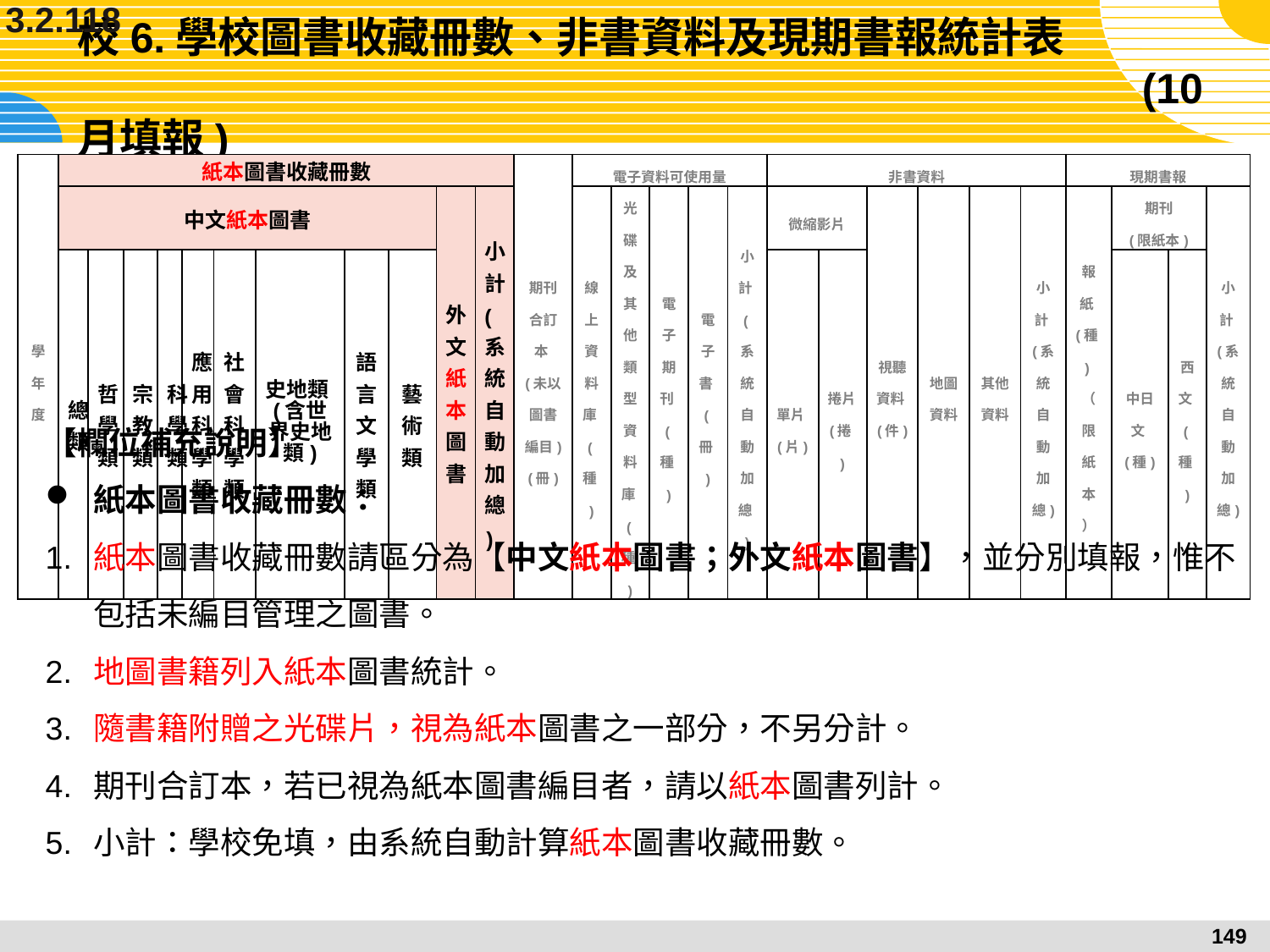

3.2.118
# 校6.學校圖書收藏冊數、非書資料及現期書報統計表                                							    (10月填報)
| 學年度 | 紙本圖書收藏冊數 |  |  |  |  |  |  |  |  |  |  | 期刊合訂本(未以圖書編目)(冊) | 電子資料可使用量 |  |  |  |  | 非書資料 |  |  |  |  |  | 現期書報 |  |  |  |
| --- | --- | --- | --- | --- | --- | --- | --- | --- | --- | --- | --- | --- | --- | --- | --- | --- | --- | --- | --- | --- | --- | --- | --- | --- | --- | --- | --- |
|  | 中文紙本圖書 |  |  |  |  |  |  |  |  | 外文紙本圖書 | 小計(系統自動加總) |  | 線上資料庫(種) | 光碟及其他類型資料庫(種) | 電子期刊(種) | 電子書(冊) | 小計(系統自動加總) | 微縮影片 |  | 視聽資料(件) | 地圖資料 | 其他資料 | 小計(系統自動加總) | 報紙(種)（限紙本） | 期刊 (限紙本) |  | 小計(系統自動加總) |
|  | 總類 | 哲學類 | 宗教類 | 科學類 | 應用科學類 | 社會科學類 | 史地類(含世界史地類) | 語言文學類 | 藝術類 |  |  |  |  |  |  |  |  | 單片(片) | 捲片(捲) |  |  |  |  |  | 中日文(種) | 西文(種) |  |
【欄位補充說明】
紙本圖書收藏冊數：
紙本圖書收藏冊數請區分為【中文紙本圖書；外文紙本圖書】，並分別填報，惟不包括未編目管理之圖書。
地圖書籍列入紙本圖書統計。
隨書籍附贈之光碟片，視為紙本圖書之一部分，不另分計。
期刊合訂本，若已視為紙本圖書編目者，請以紙本圖書列計。
小計：學校免填，由系統自動計算紙本圖書收藏冊數。